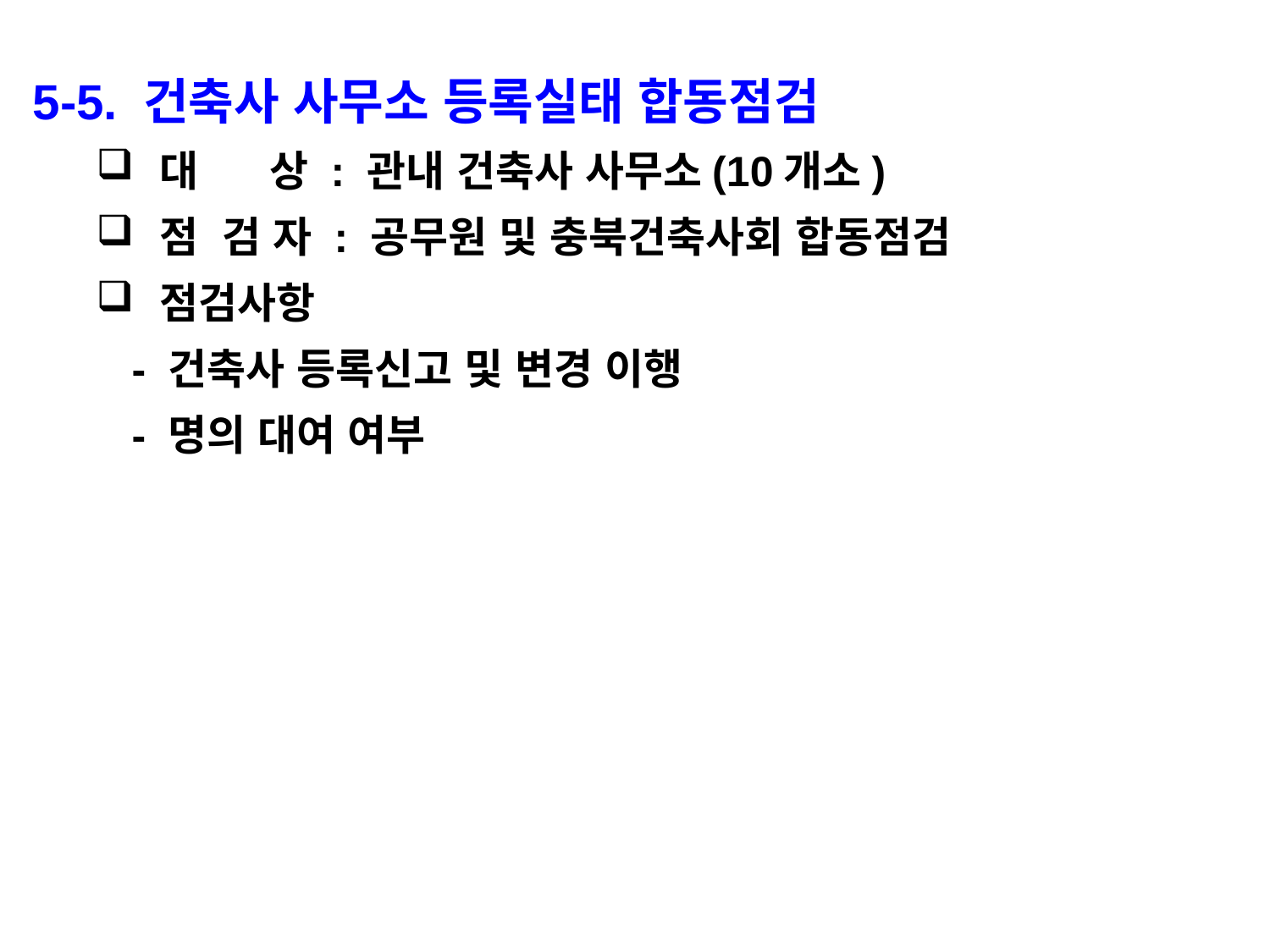

5-5. 건축사 사무소 등록실태 합동점검
대      상 : 관내 건축사 사무소(10개소)
점  검 자 : 공무원 및 충북건축사회 합동점검
점검사항
   - 건축사 등록신고 및 변경 이행
   - 명의 대여 여부